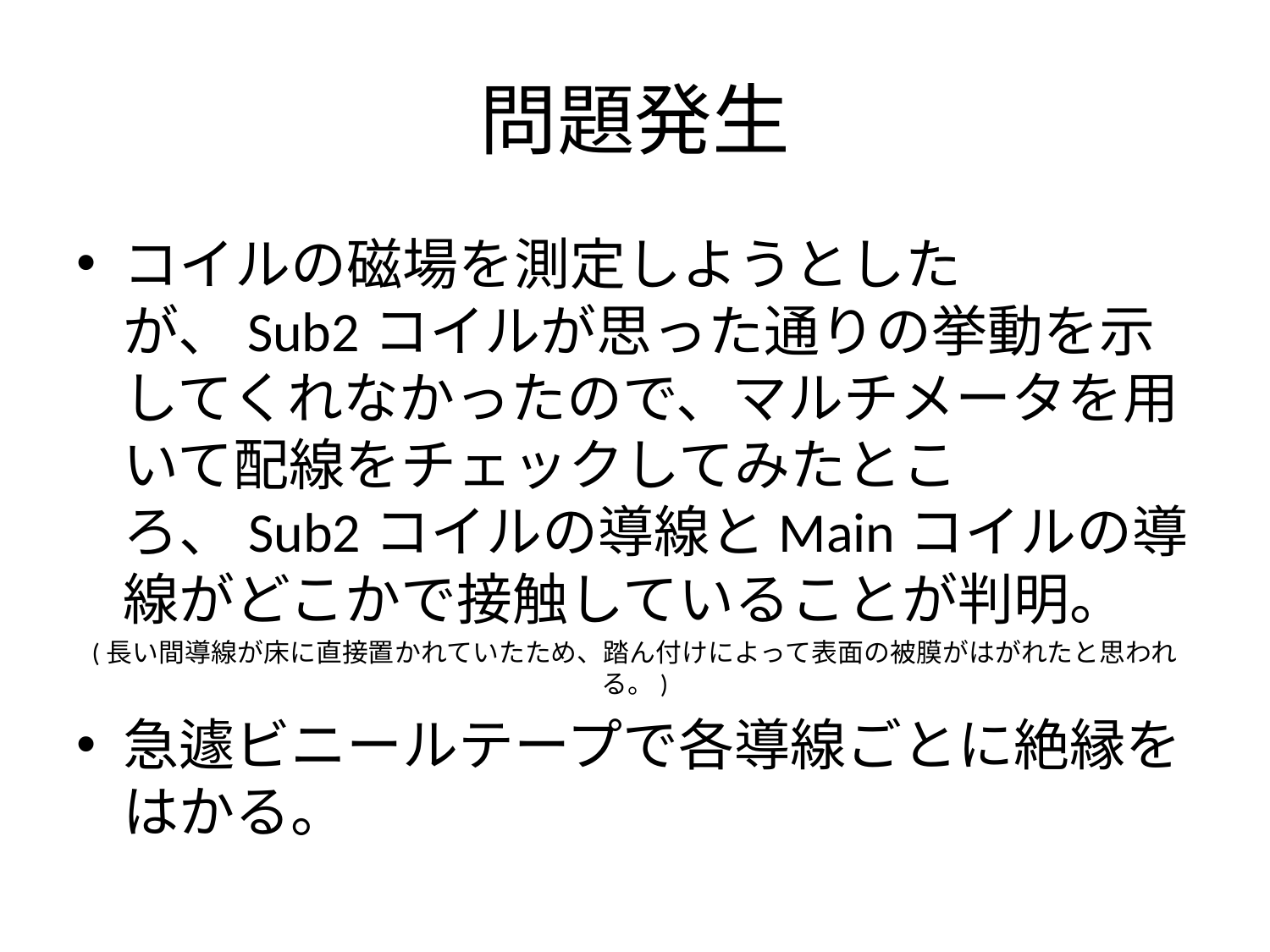

# 問題発生
コイルの磁場を測定しようとしたが、Sub2コイルが思った通りの挙動を示してくれなかったので、マルチメータを用いて配線をチェックしてみたところ、Sub2コイルの導線とMainコイルの導線がどこかで接触していることが判明。
(長い間導線が床に直接置かれていたため、踏ん付けによって表面の被膜がはがれたと思われる。)
急遽ビニールテープで各導線ごとに絶縁をはかる。